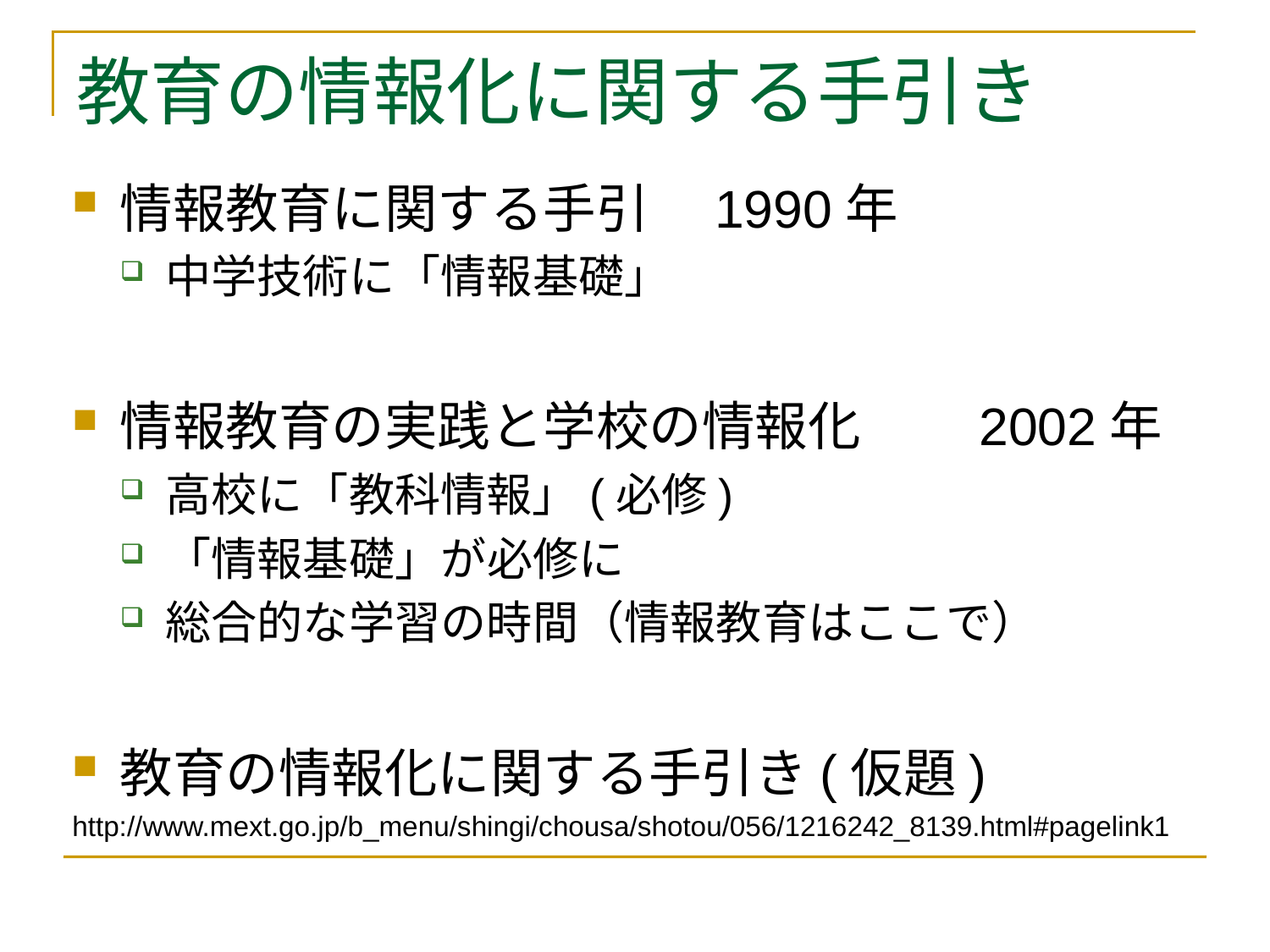

# 教育の情報化に関する手引き
情報教育に関する手引　1990年
中学技術に「情報基礎」

情報教育の実践と学校の情報化　　2002年
高校に「教科情報」(必修)
「情報基礎」が必修に
総合的な学習の時間（情報教育はここで）

教育の情報化に関する手引き(仮題)
http://www.mext.go.jp/b_menu/shingi/chousa/shotou/056/1216242_8139.html#pagelink1